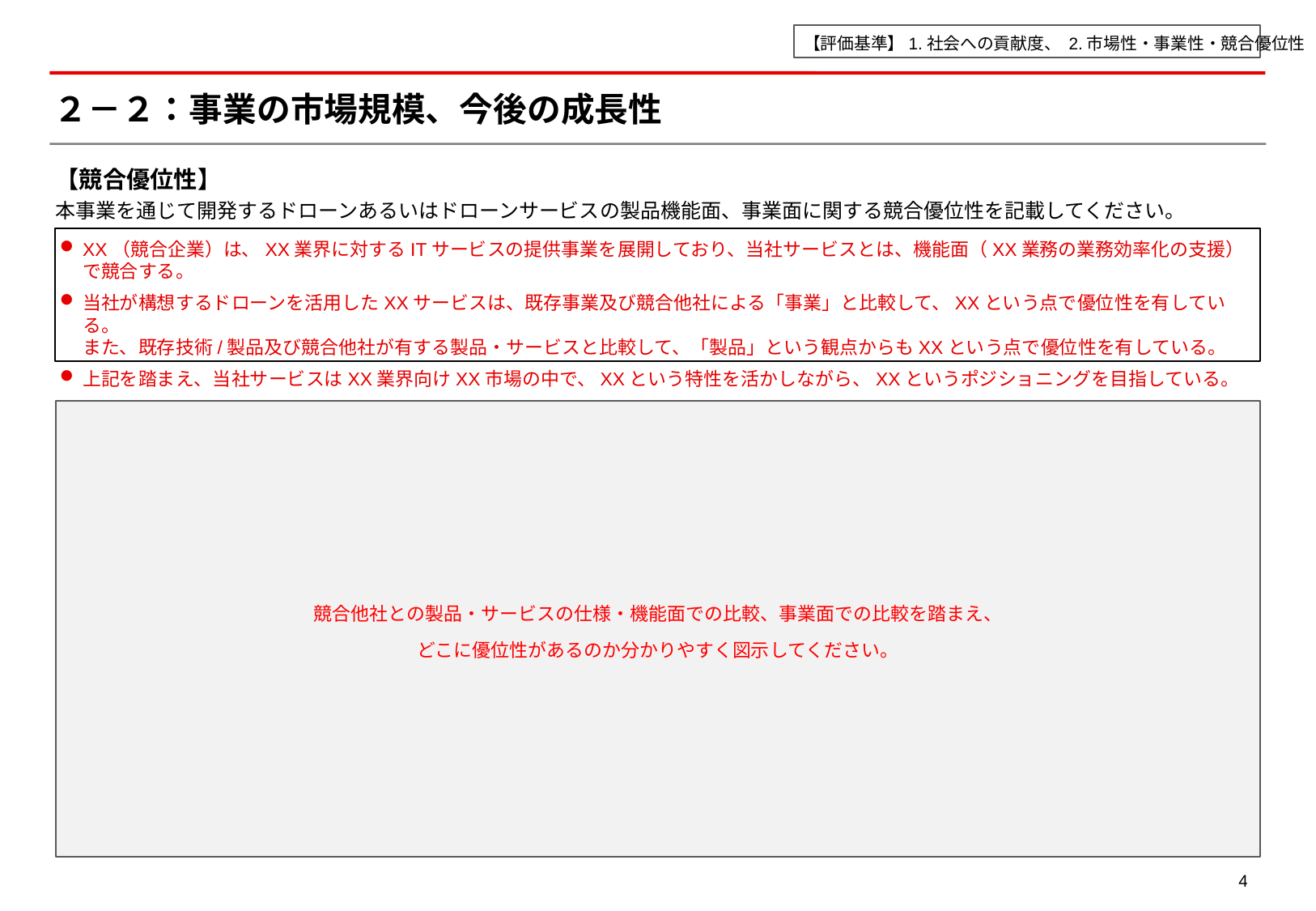

【評価基準】1.社会への貢献度、 2.市場性・事業性・競合優位性
# ２－２：事業の市場規模、今後の成長性
【競合優位性】
本事業を通じて開発するドローンあるいはドローンサービスの製品機能面、事業面に関する競合優位性を記載してください。
XX（競合企業）は、XX業界に対するITサービスの提供事業を展開しており、当社サービスとは、機能面（XX業務の業務効率化の支援）で競合する。
当社が構想するドローンを活用したXXサービスは、既存事業及び競合他社による「事業」と比較して、XXという点で優位性を有している。
また、既存技術/製品及び競合他社が有する製品・サービスと比較して、「製品」という観点からもXXという点で優位性を有している。
上記を踏まえ、当社サービスはXX業界向けXX市場の中で、XXという特性を活かしながら、XXというポジショニングを目指している。

競合他社との製品・サービスの仕様・機能面での比較、事業面での比較を踏まえ、
どこに優位性があるのか分かりやすく図示してください。